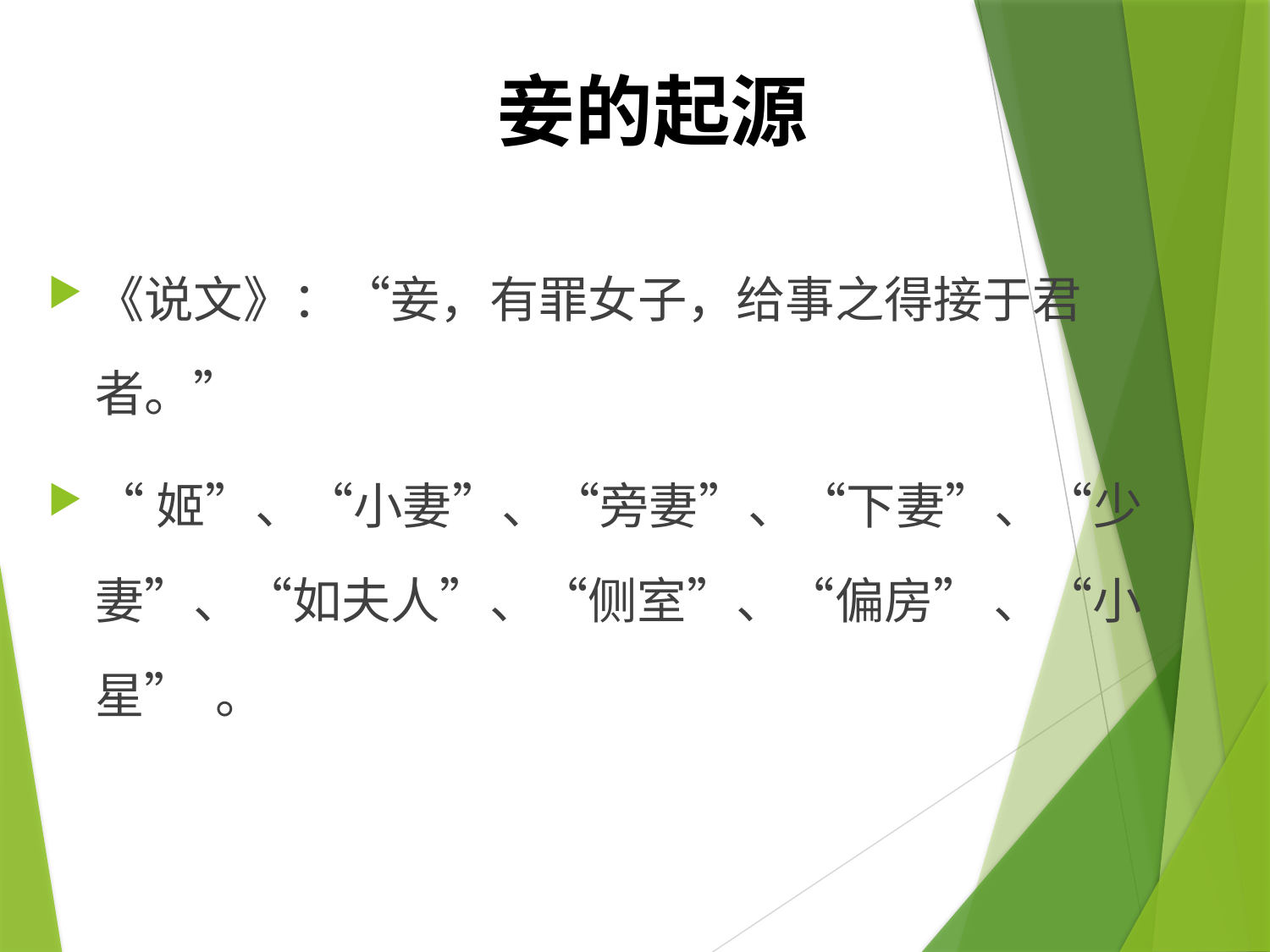

妾的起源
《说文》：“妾，有罪女子，给事之得接于君者。”
“姬”、“小妻”、“旁妻”、“下妻”、“少妻”、“如夫人”、“侧室”、“偏房” 、“小星”  。